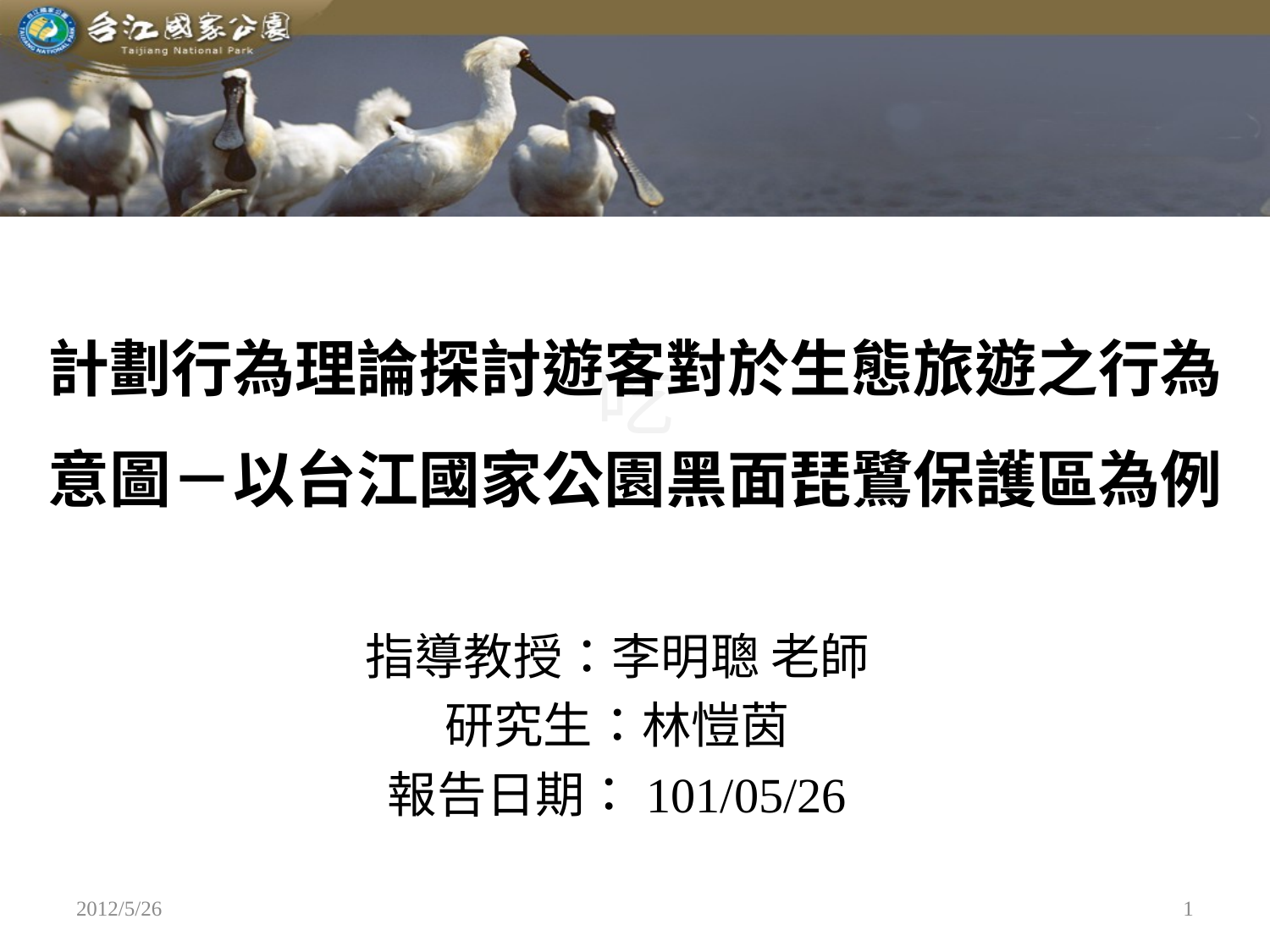

計劃行為理論探討遊客對於生態旅遊之行為意圖－以台江國家公園黑面琵鷺保護區為例
# 吃
指導教授：李明聰 老師
研究生：林愷茵
報告日期：101/05/26
2012/5/26
1